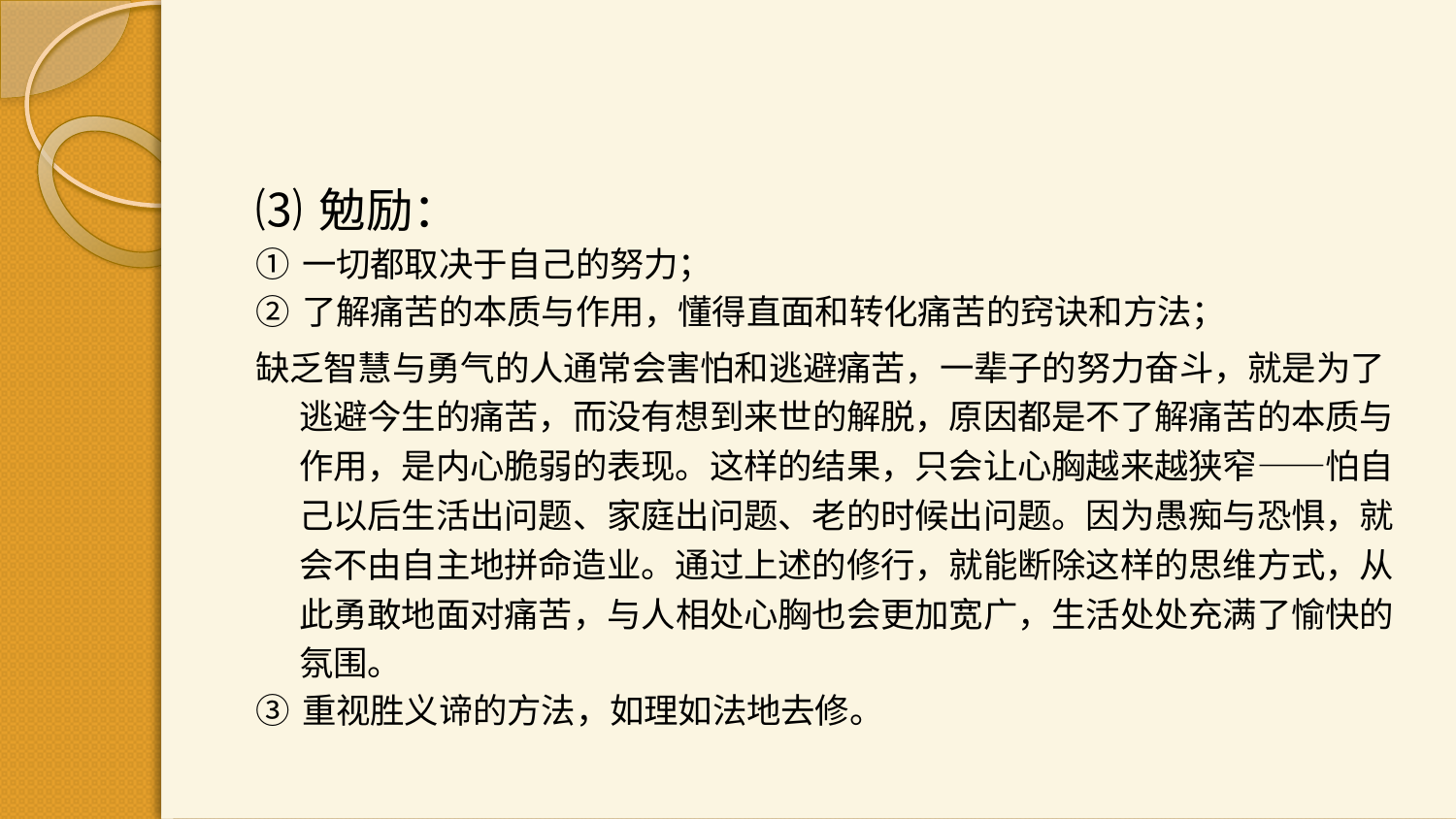

⑶ 勉励：
① 一切都取决于自己的努力；
② 了解痛苦的本质与作用，懂得直面和转化痛苦的窍诀和方法；
缺乏智慧与勇气的人通常会害怕和逃避痛苦，一辈子的努力奋斗，就是为了逃避今生的痛苦，而没有想到来世的解脱，原因都是不了解痛苦的本质与作用，是内心脆弱的表现。这样的结果，只会让心胸越来越狭窄——怕自己以后生活出问题、家庭出问题、老的时候出问题。因为愚痴与恐惧，就会不由自主地拼命造业。通过上述的修行，就能断除这样的思维方式，从此勇敢地面对痛苦，与人相处心胸也会更加宽广，生活处处充满了愉快的氛围。
③ 重视胜义谛的方法，如理如法地去修。